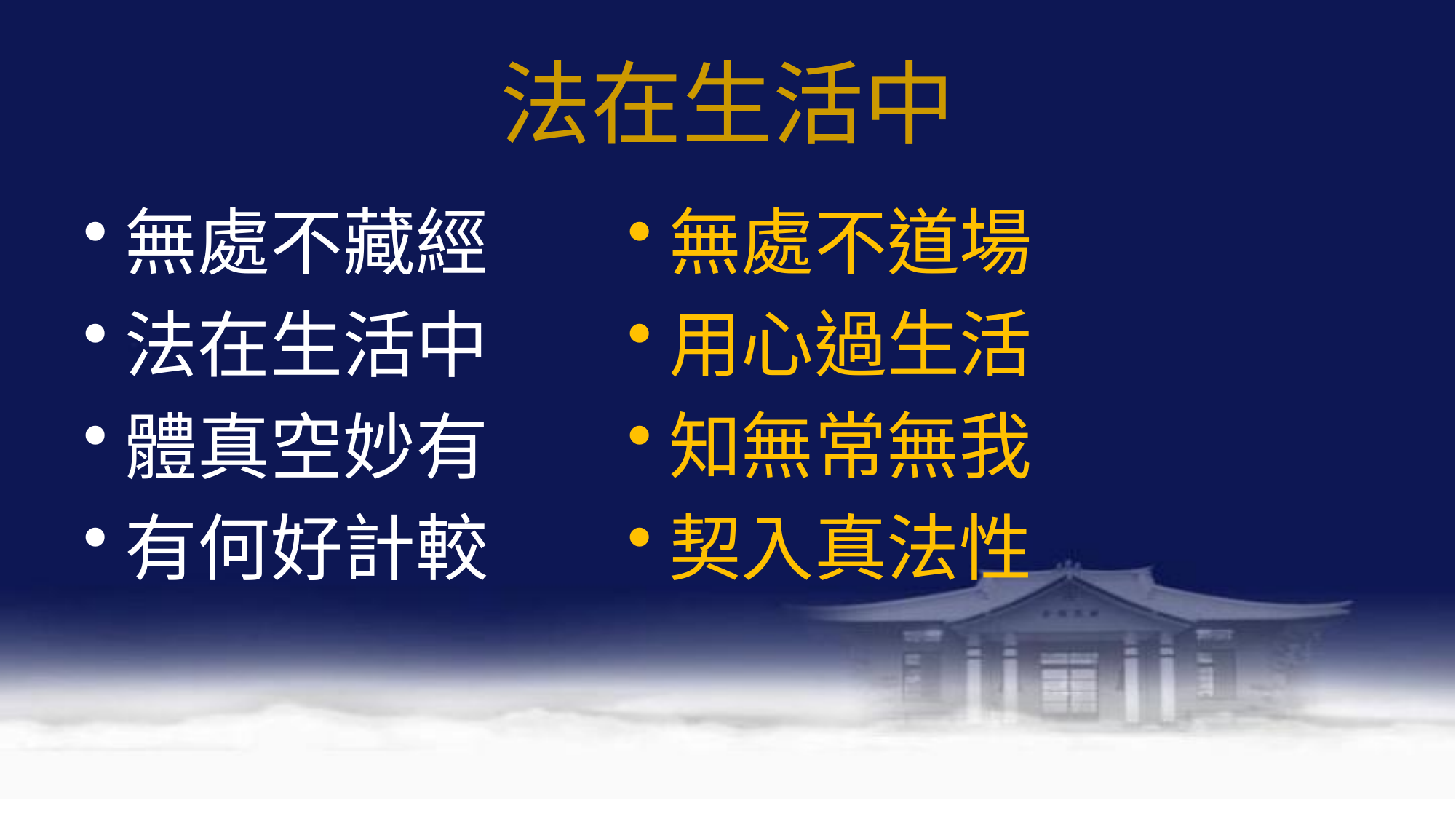

# 法在生活中
無處不藏經
法在生活中
體真空妙有
有何好計較
無處不道場
用心過生活
知無常無我
契入真法性